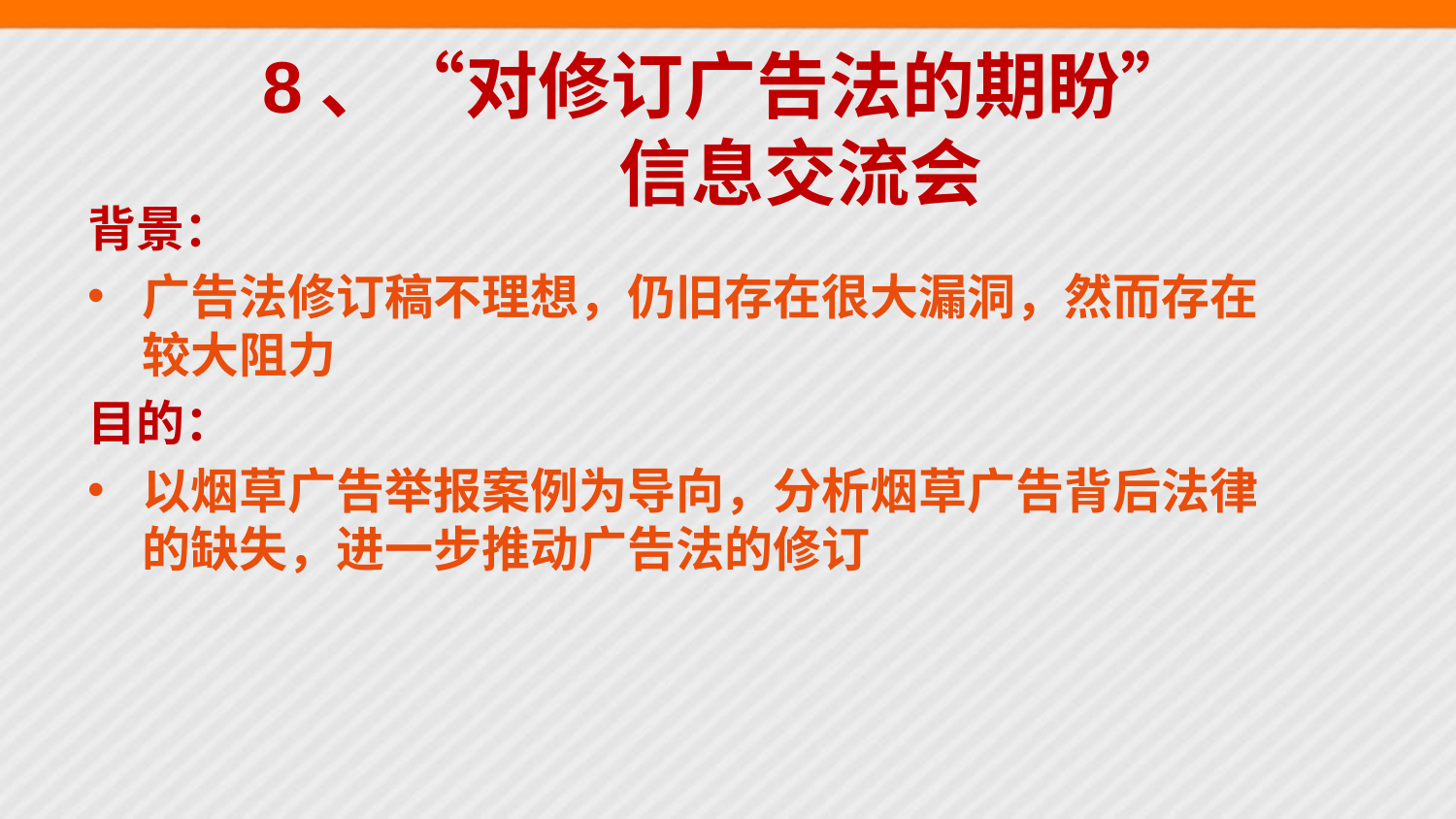

# 8、“对修订广告法的期盼” 信息交流会
背景：
广告法修订稿不理想，仍旧存在很大漏洞，然而存在较大阻力
目的：
以烟草广告举报案例为导向，分析烟草广告背后法律的缺失，进一步推动广告法的修订